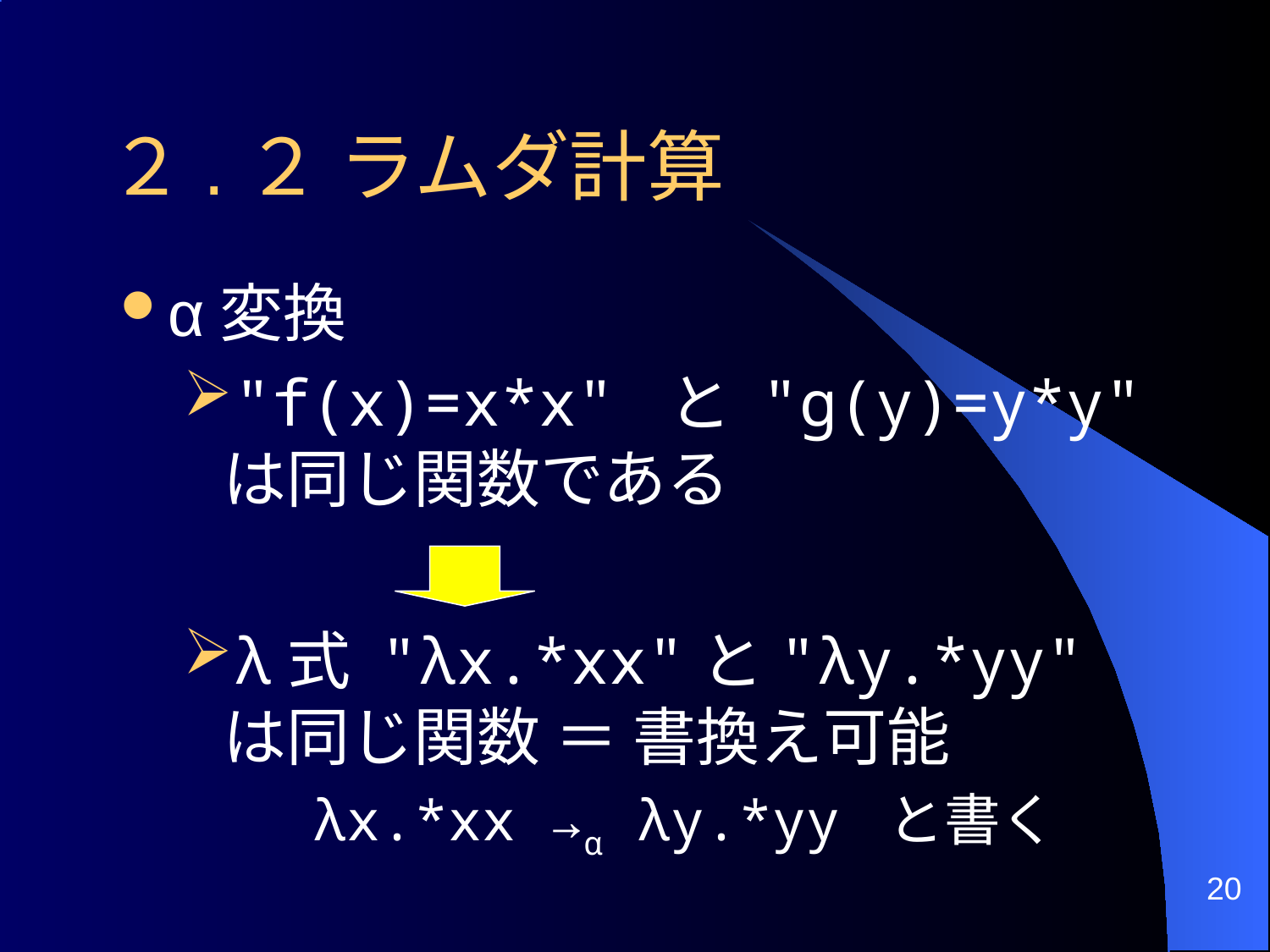

# ２.２ ラムダ計算
α変換
"f(x)=x*x" と "g(y)=y*y" は同じ関数である

λ式 "λx.*xx"と"λy.*yy" は同じ関数 ＝ 書換え可能
	 λx.*xx →α λy.*yy と書く

20